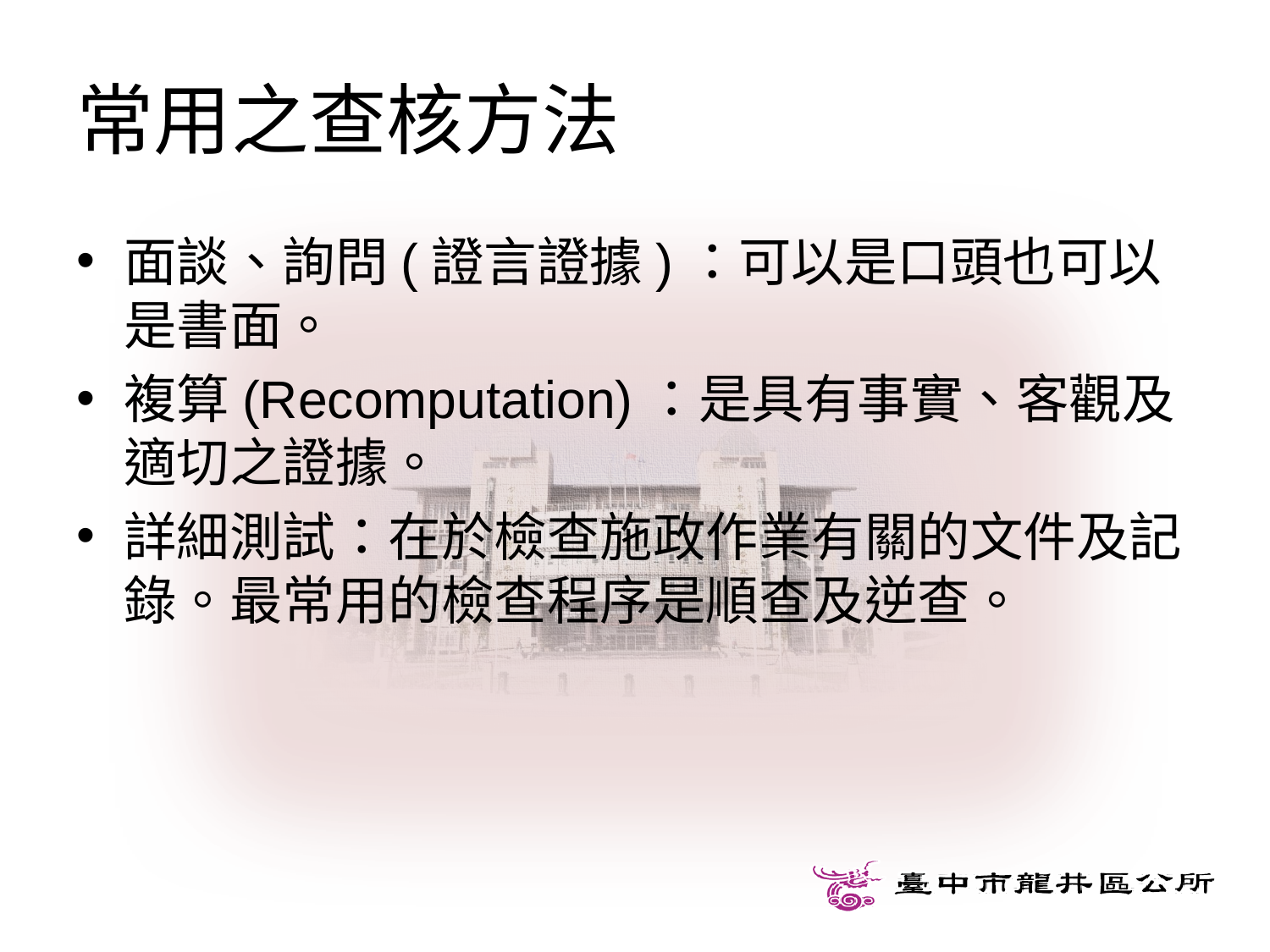

# 常用之查核方法
面談、詢問(證言證據)：可以是口頭也可以是書面。
複算(Recomputation)：是具有事實、客觀及適切之證據。
詳細測試：在於檢查施政作業有關的文件及記錄。最常用的檢查程序是順查及逆查。